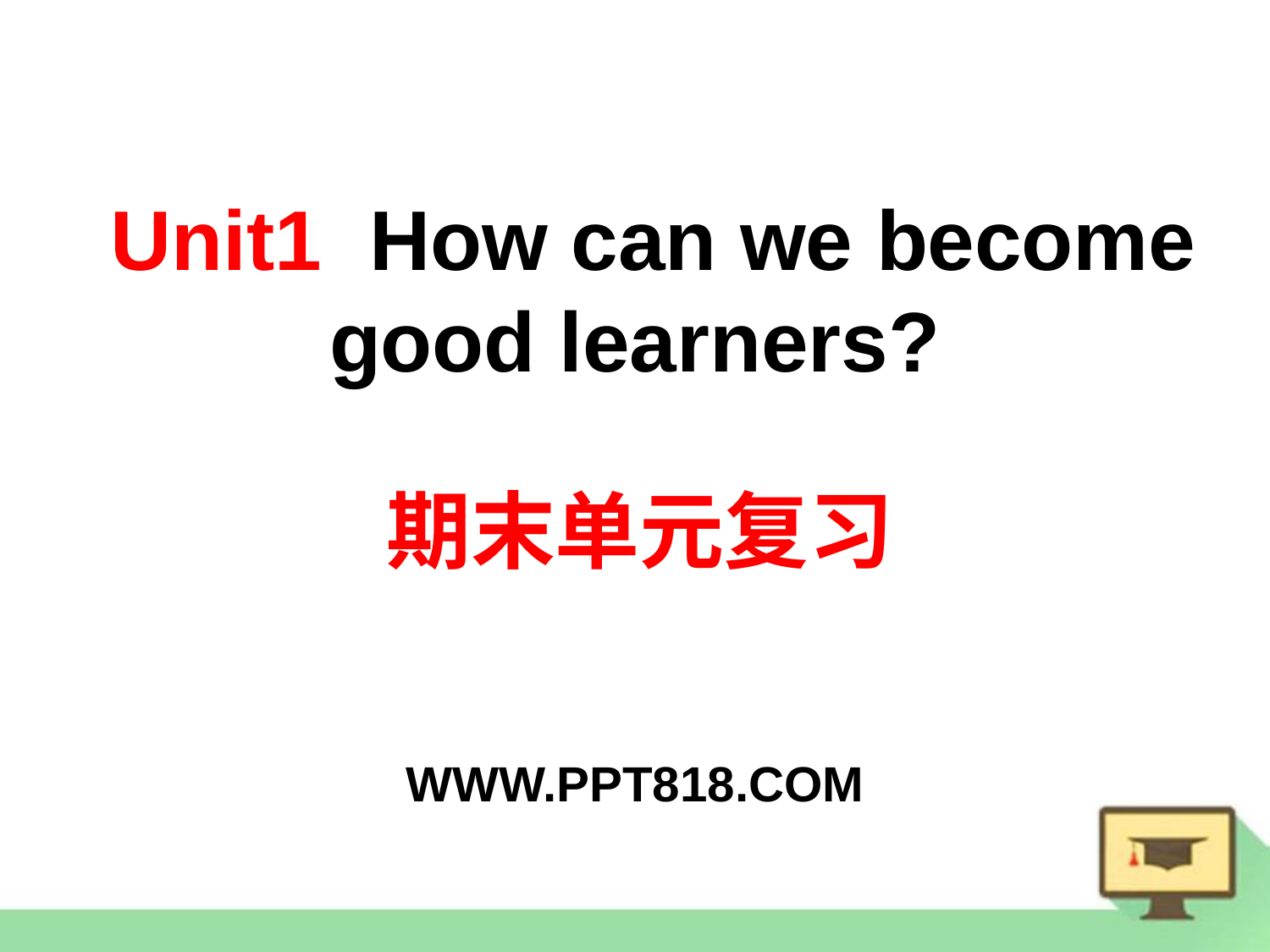

Unit1  How can we become good learners?
期末单元复习
WWW.PPT818.COM